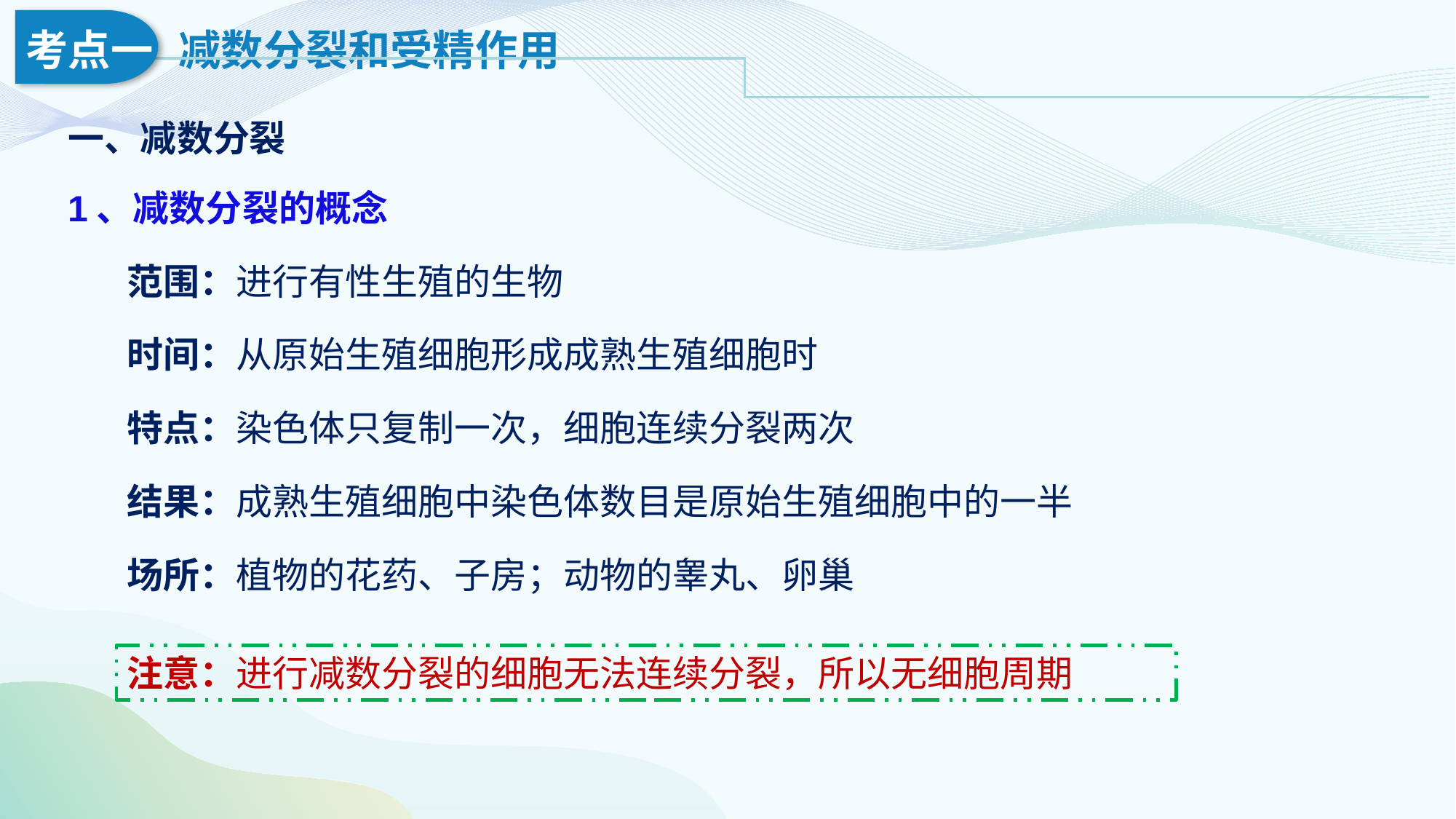

一、减数分裂
1、减数分裂的概念
范围：进行有性生殖的生物
时间：从原始生殖细胞形成成熟生殖细胞时
特点：染色体只复制一次，细胞连续分裂两次
结果：成熟生殖细胞中染色体数目是原始生殖细胞中的一半
场所：植物的花药、子房；动物的睾丸、卵巢
注意：进行减数分裂的细胞无法连续分裂，所以无细胞周期